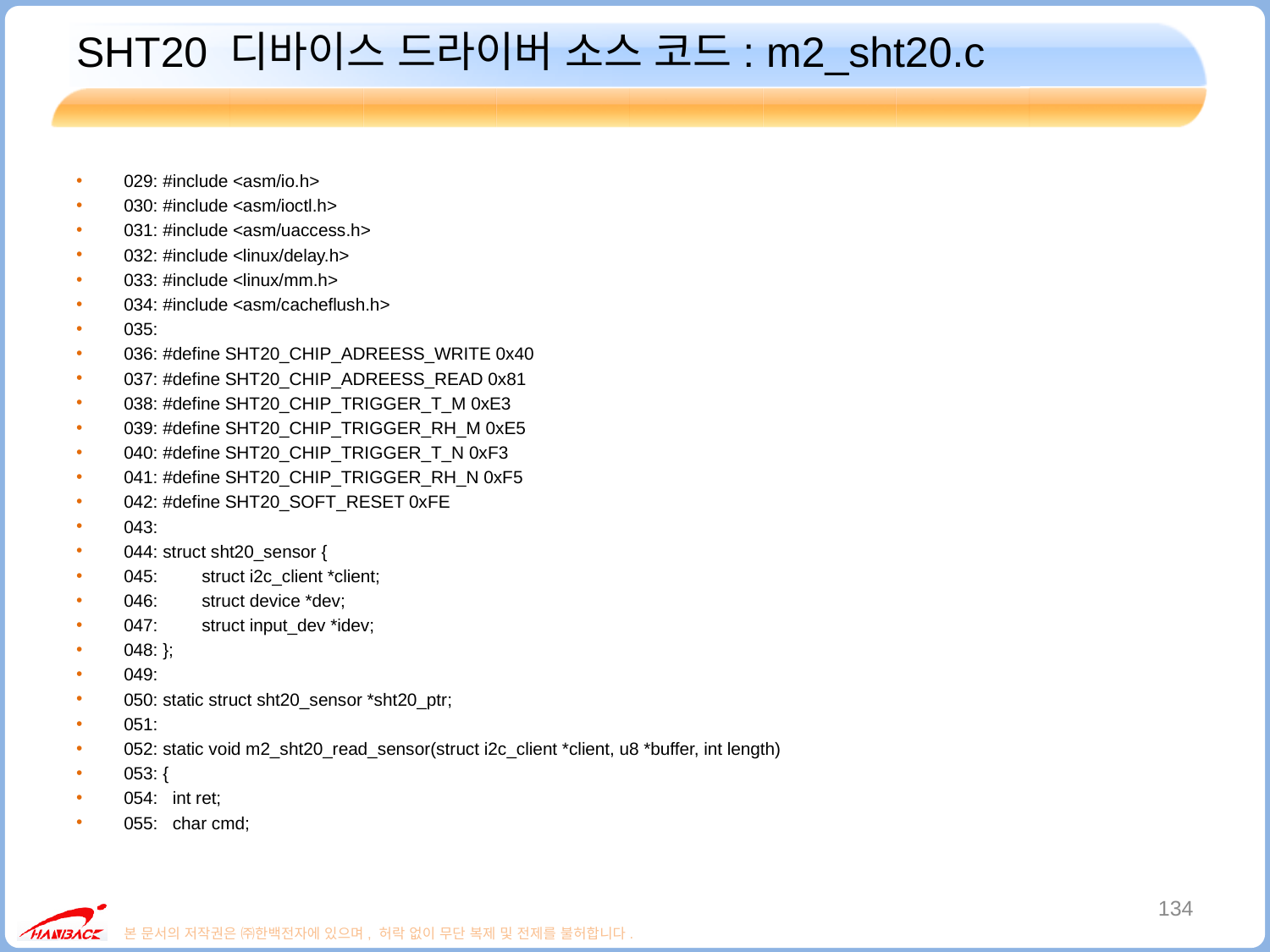

# SHT20 디바이스 드라이버 소스 코드: m2_sht20.c

029: #include <asm/io.h>
030: #include <asm/ioctl.h>
031: #include <asm/uaccess.h>
032: #include <linux/delay.h>
033: #include <linux/mm.h>
034: #include <asm/cacheflush.h>
035:
036: #define SHT20_CHIP_ADREESS_WRITE 0x40
037: #define SHT20_CHIP_ADREESS_READ 0x81
038: #define SHT20_CHIP_TRIGGER_T_M 0xE3
039: #define SHT20_CHIP_TRIGGER_RH_M 0xE5
040: #define SHT20_CHIP_TRIGGER_T_N 0xF3
041: #define SHT20_CHIP_TRIGGER_RH_N 0xF5
042: #define SHT20_SOFT_RESET 0xFE
043:
044: struct sht20_sensor {
045:         struct i2c_client *client;
046:         struct device *dev;
047:         struct input_dev *idev;
048: };
049:
050: static struct sht20_sensor *sht20_ptr;
051:
052: static void m2_sht20_read_sensor(struct i2c_client *client, u8 *buffer, int length)
053: {
054:   int ret;
055:   char cmd;
134